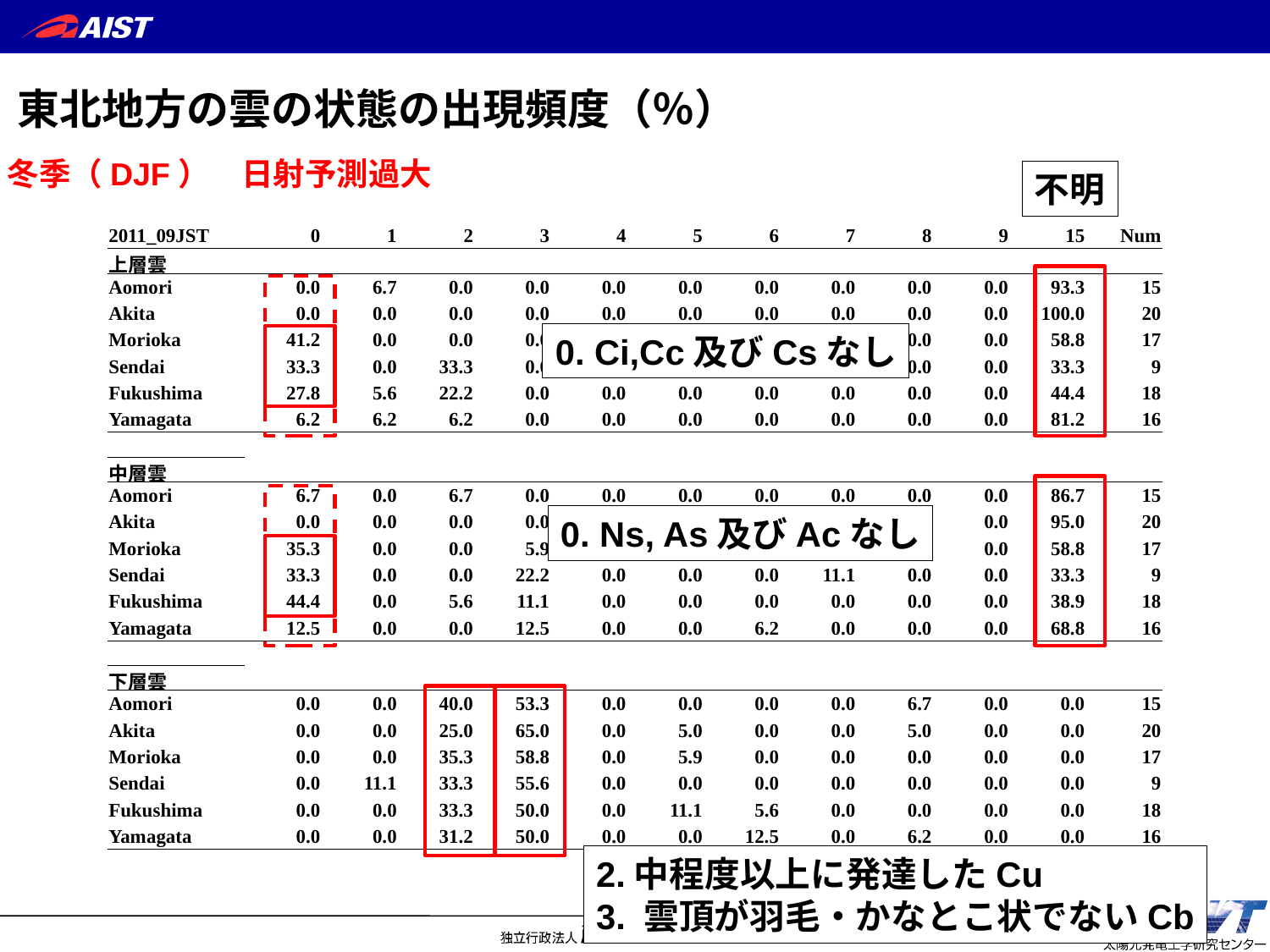

東北地方の雲の状態の出現頻度（％）

冬季（DJF）　日射予測過大
不明
| 2011\_09JST | 0 | 1 | 2 | 3 | 4 | 5 | 6 | 7 | 8 | 9 | 15 | Num |
| --- | --- | --- | --- | --- | --- | --- | --- | --- | --- | --- | --- | --- |
| 上層雲 |  |  |  |  |  |  |  |  |  |  |  |  |
| Aomori | 0.0 | 6.7 | 0.0 | 0.0 | 0.0 | 0.0 | 0.0 | 0.0 | 0.0 | 0.0 | 93.3 | 15 |
| Akita | 0.0 | 0.0 | 0.0 | 0.0 | 0.0 | 0.0 | 0.0 | 0.0 | 0.0 | 0.0 | 100.0 | 20 |
| Morioka | 41.2 | 0.0 | 0.0 | 0.0 | 0.0 | 0.0 | 0.0 | 0.0 | 0.0 | 0.0 | 58.8 | 17 |
| Sendai | 33.3 | 0.0 | 33.3 | 0.0 | 0.0 | 0.0 | 0.0 | 0.0 | 0.0 | 0.0 | 33.3 | 9 |
| Fukushima | 27.8 | 5.6 | 22.2 | 0.0 | 0.0 | 0.0 | 0.0 | 0.0 | 0.0 | 0.0 | 44.4 | 18 |
| Yamagata | 6.2 | 6.2 | 6.2 | 0.0 | 0.0 | 0.0 | 0.0 | 0.0 | 0.0 | 0.0 | 81.2 | 16 |
|  |  |  |  |  |  |  |  |  |  |  |  |  |
| 中層雲 |  |  |  |  |  |  |  |  |  |  |  |  |
| Aomori | 6.7 | 0.0 | 6.7 | 0.0 | 0.0 | 0.0 | 0.0 | 0.0 | 0.0 | 0.0 | 86.7 | 15 |
| Akita | 0.0 | 0.0 | 0.0 | 0.0 | 0.0 | 0.0 | 0.0 | 5.0 | 0.0 | 0.0 | 95.0 | 20 |
| Morioka | 35.3 | 0.0 | 0.0 | 5.9 | 0.0 | 0.0 | 0.0 | 0.0 | 0.0 | 0.0 | 58.8 | 17 |
| Sendai | 33.3 | 0.0 | 0.0 | 22.2 | 0.0 | 0.0 | 0.0 | 11.1 | 0.0 | 0.0 | 33.3 | 9 |
| Fukushima | 44.4 | 0.0 | 5.6 | 11.1 | 0.0 | 0.0 | 0.0 | 0.0 | 0.0 | 0.0 | 38.9 | 18 |
| Yamagata | 12.5 | 0.0 | 0.0 | 12.5 | 0.0 | 0.0 | 6.2 | 0.0 | 0.0 | 0.0 | 68.8 | 16 |
|  |  |  |  |  |  |  |  |  |  |  |  |  |
| 下層雲 |  |  |  |  |  |  |  |  |  |  |  |  |
| Aomori | 0.0 | 0.0 | 40.0 | 53.3 | 0.0 | 0.0 | 0.0 | 0.0 | 6.7 | 0.0 | 0.0 | 15 |
| Akita | 0.0 | 0.0 | 25.0 | 65.0 | 0.0 | 5.0 | 0.0 | 0.0 | 5.0 | 0.0 | 0.0 | 20 |
| Morioka | 0.0 | 0.0 | 35.3 | 58.8 | 0.0 | 5.9 | 0.0 | 0.0 | 0.0 | 0.0 | 0.0 | 17 |
| Sendai | 0.0 | 11.1 | 33.3 | 55.6 | 0.0 | 0.0 | 0.0 | 0.0 | 0.0 | 0.0 | 0.0 | 9 |
| Fukushima | 0.0 | 0.0 | 33.3 | 50.0 | 0.0 | 11.1 | 5.6 | 0.0 | 0.0 | 0.0 | 0.0 | 18 |
| Yamagata | 0.0 | 0.0 | 31.2 | 50.0 | 0.0 | 0.0 | 12.5 | 0.0 | 6.2 | 0.0 | 0.0 | 16 |

0. Ci,Cc及びCsなし

0. Ns, As及びAcなし

2.中程度以上に発達したCu
3. 雲頂が羽毛・かなとこ状でないCb